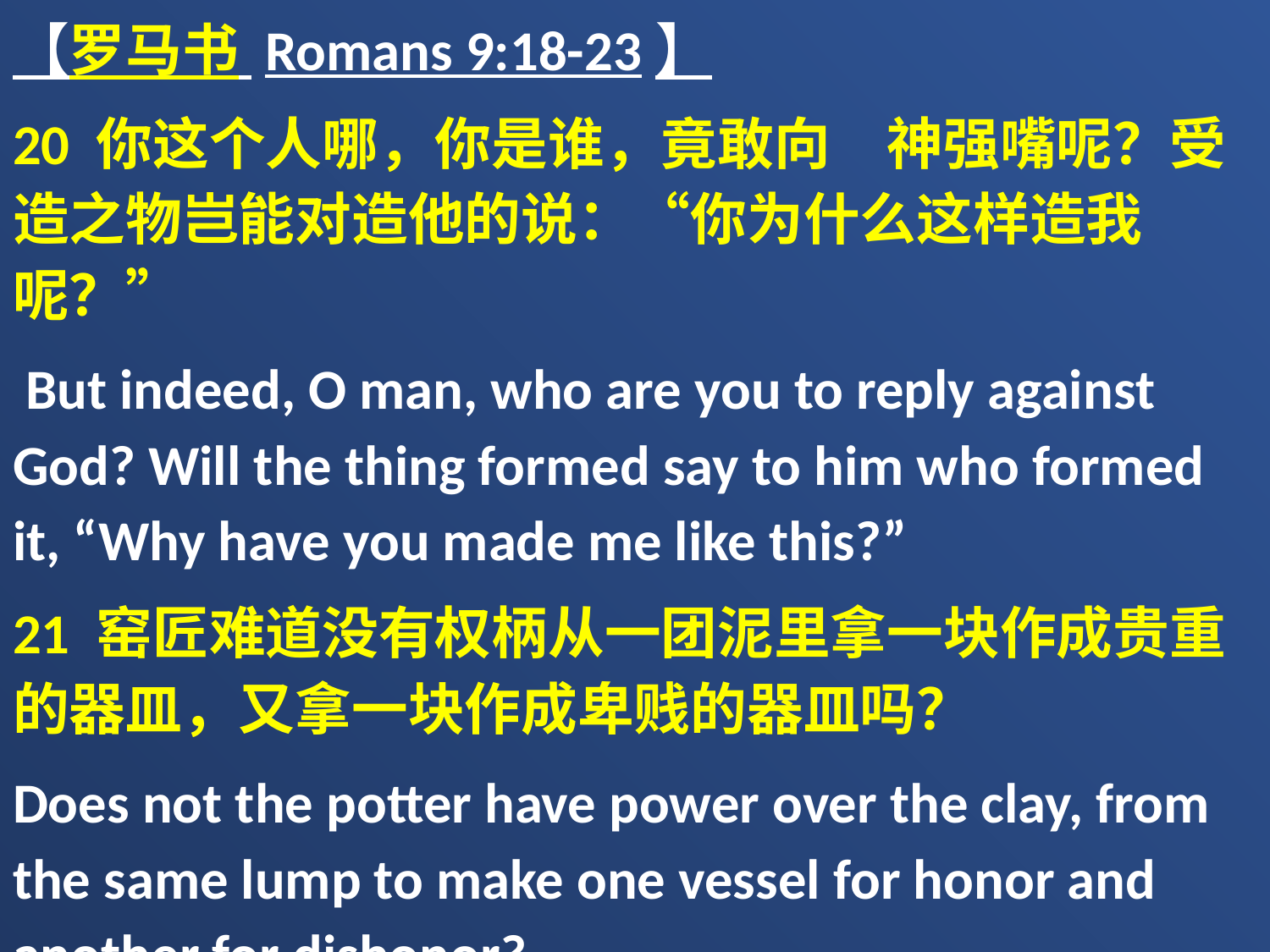

【罗马书 Romans 9:18-23】
20 你这个人哪，你是谁，竟敢向　神强嘴呢？受造之物岂能对造他的说：“你为什么这样造我呢？”
 But indeed, O man, who are you to reply against God? Will the thing formed say to him who formed it, “Why have you made me like this?”
21 窑匠难道没有权柄从一团泥里拿一块作成贵重的器皿，又拿一块作成卑贱的器皿吗？
Does not the potter have power over the clay, from the same lump to make one vessel for honor and another for dishonor?